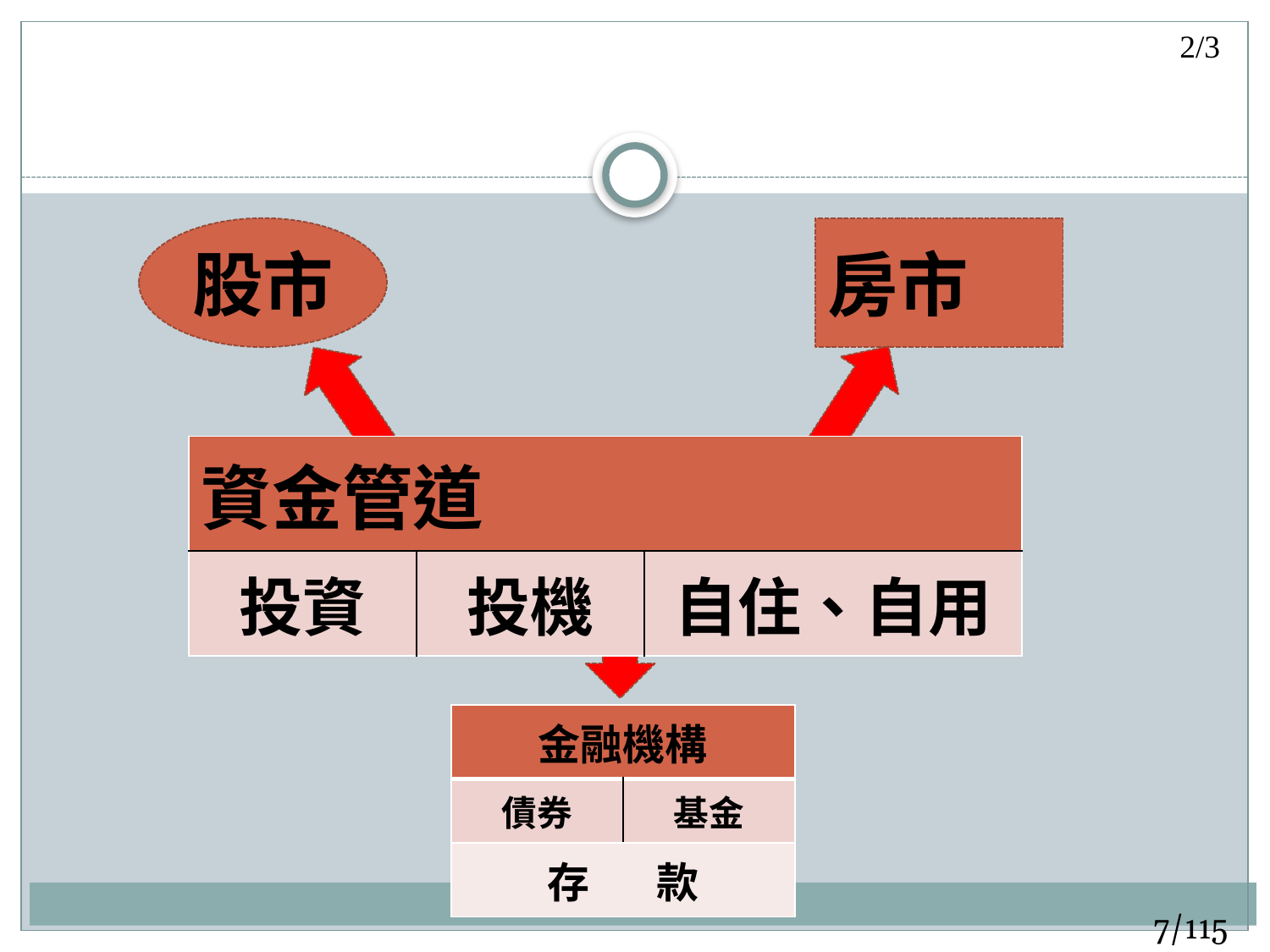

2/3
股市
房市

| 資金管道 |  |  |
| --- | --- | --- |
| 投資 | 投機 | 自住、自用 |

| 金融機構 |  |
| --- | --- |
| 債券 | 基金 |
| 存 款 |  |